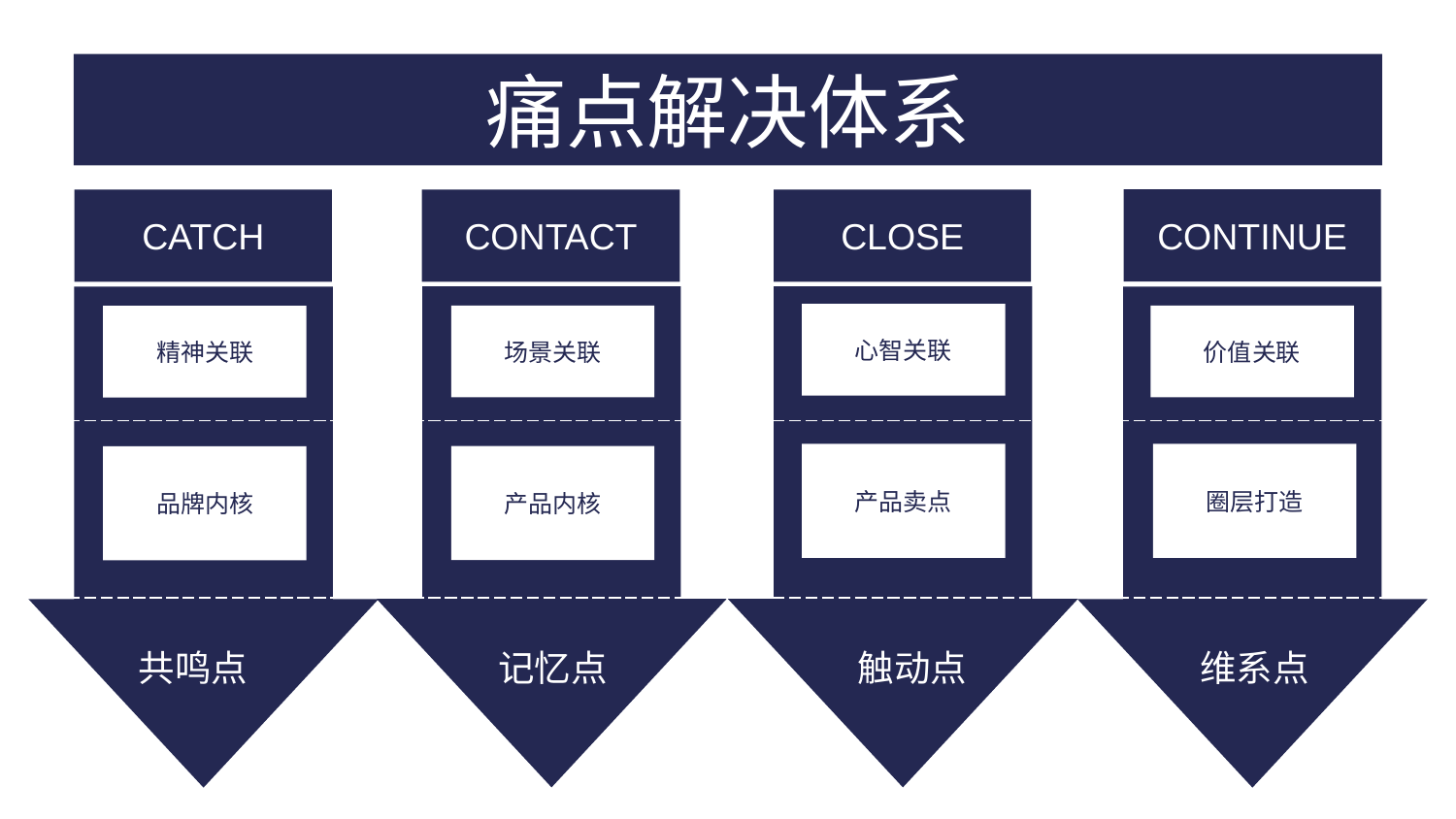

痛点解决体系
CONTINUE
CATCH
CONTACT
CLOSE

心智关联
场景关联
价值关联
精神关联
产品卖点
圈层打造
产品内核
品牌内核
记忆点
触动点
维系点
共鸣点